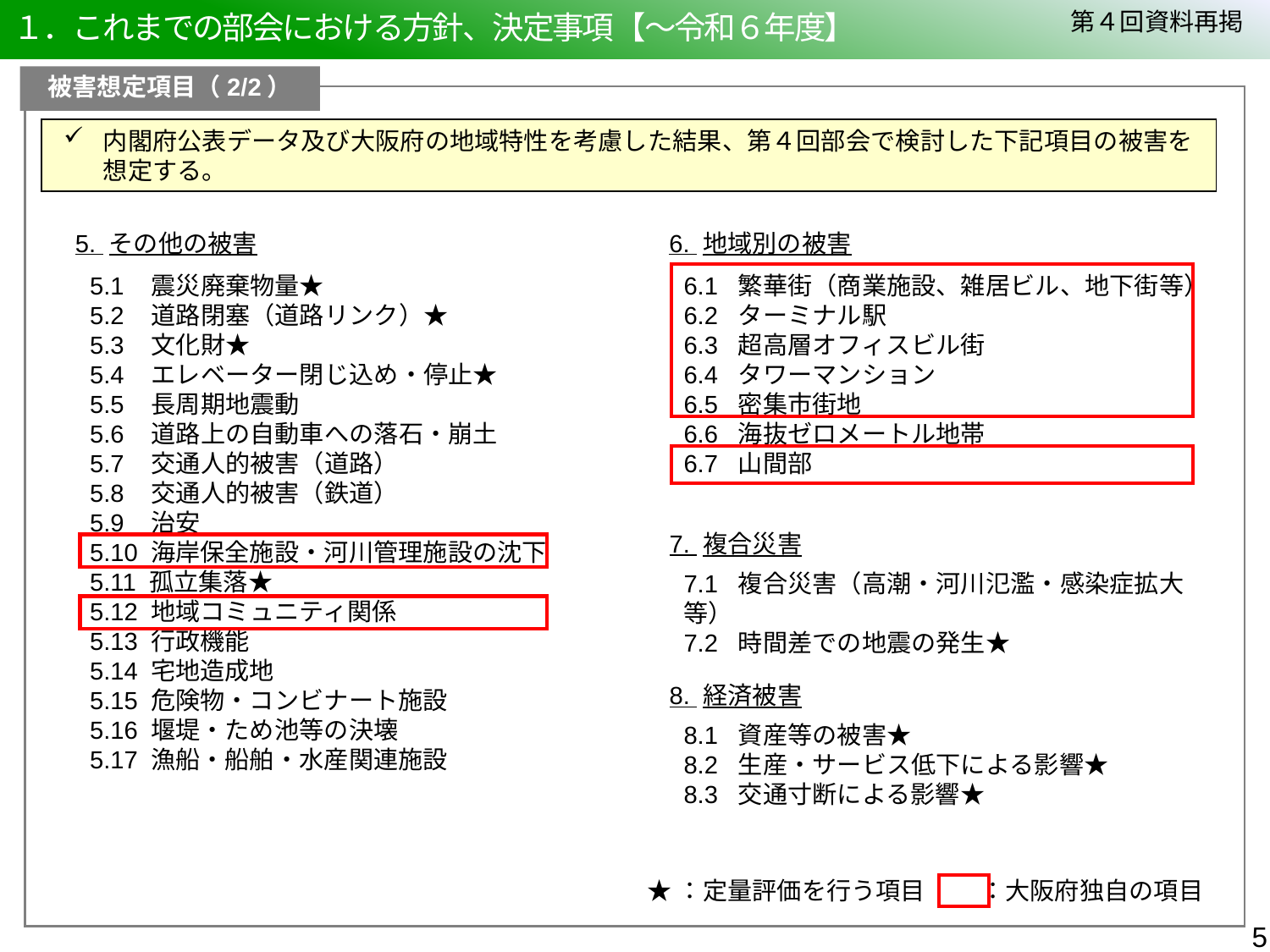

１．これまでの部会における方針、決定事項【～令和６年度】
# １．これまでの部会における方針、決定事項【～令和６年度】
第４回資料再掲
被害想定項目（2/2）
内閣府公表データ及び大阪府の地域特性を考慮した結果、第４回部会で検討した下記項目の被害を想定する。
5. その他の被害
6. 地域別の被害
5.1   震災廃棄物量★
5.2   道路閉塞（道路リンク）★
5.3   文化財★
5.4   エレベーター閉じ込め・停止★
5.5   長周期地震動
5.6   道路上の自動車への落石・崩土
5.7   交通人的被害（道路）
5.8   交通人的被害（鉄道）
5.9   治安
5.10 海岸保全施設・河川管理施設の沈下
5.11 孤立集落★
5.12 地域コミュニティ関係
5.13 行政機能
5.14 宅地造成地
5.15 危険物・コンビナート施設
5.16 堰堤・ため池等の決壊
5.17 漁船・船舶・水産関連施設

6.1  繁華街（商業施設、雑居ビル、地下街等）
6.2  ターミナル駅
6.3  超高層オフィスビル街
6.4  タワーマンション
6.5  密集市街地
6.6  海抜ゼロメートル地帯
6.7  山間部

7. 複合災害

7.1  複合災害（高潮・河川氾濫・感染症拡大等）
7.2  時間差での地震の発生★

8. 経済被害
8.1  資産等の被害★
8.2  生産・サービス低下による影響★
8.3  交通寸断による影響★
★：定量評価を行う項目          ：大阪府独自の項目

5